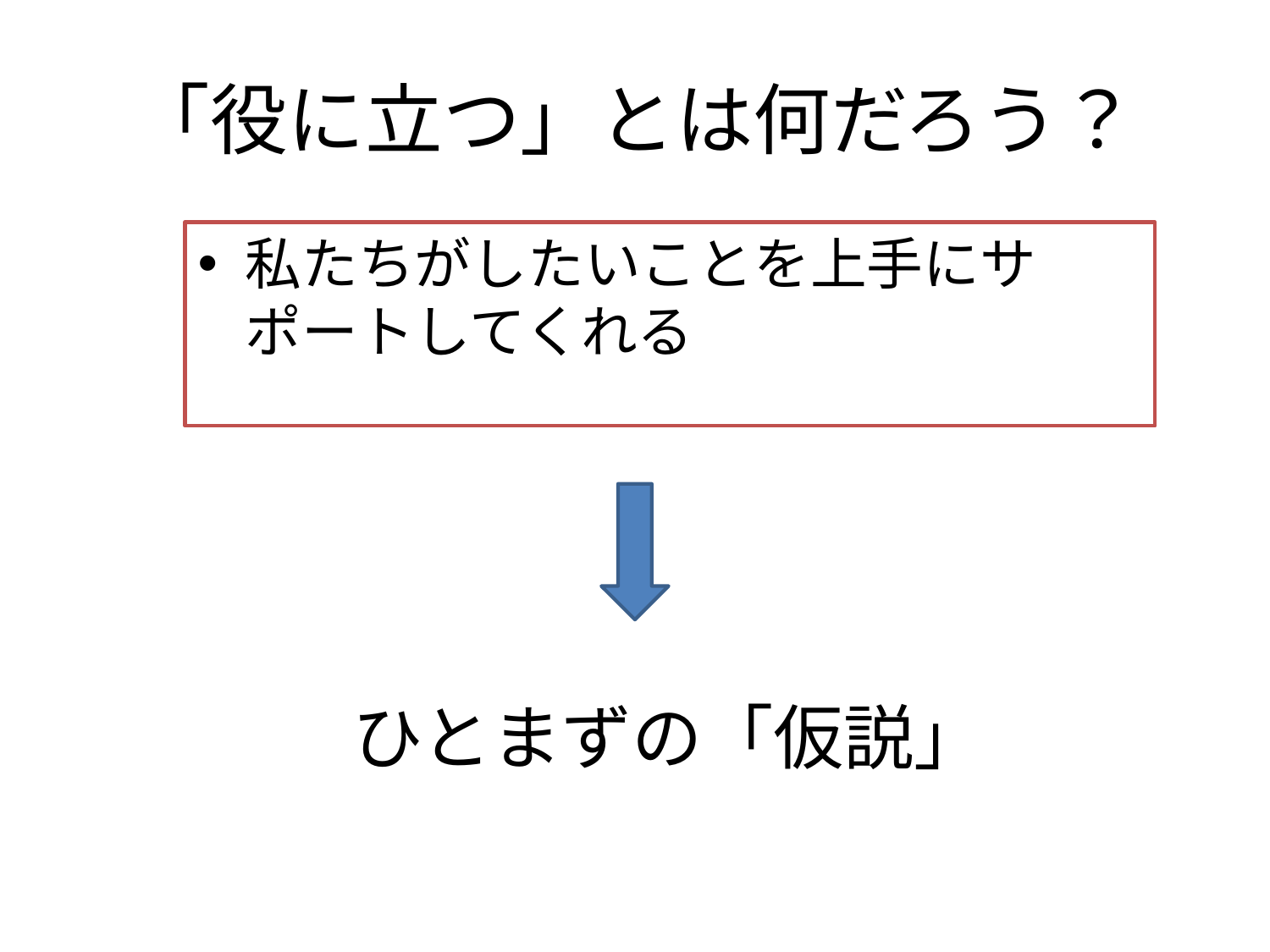

# 「役に立つ」とは何だろう？
私たちがしたいことを上手にサポートしてくれる

ひとまずの「仮説」